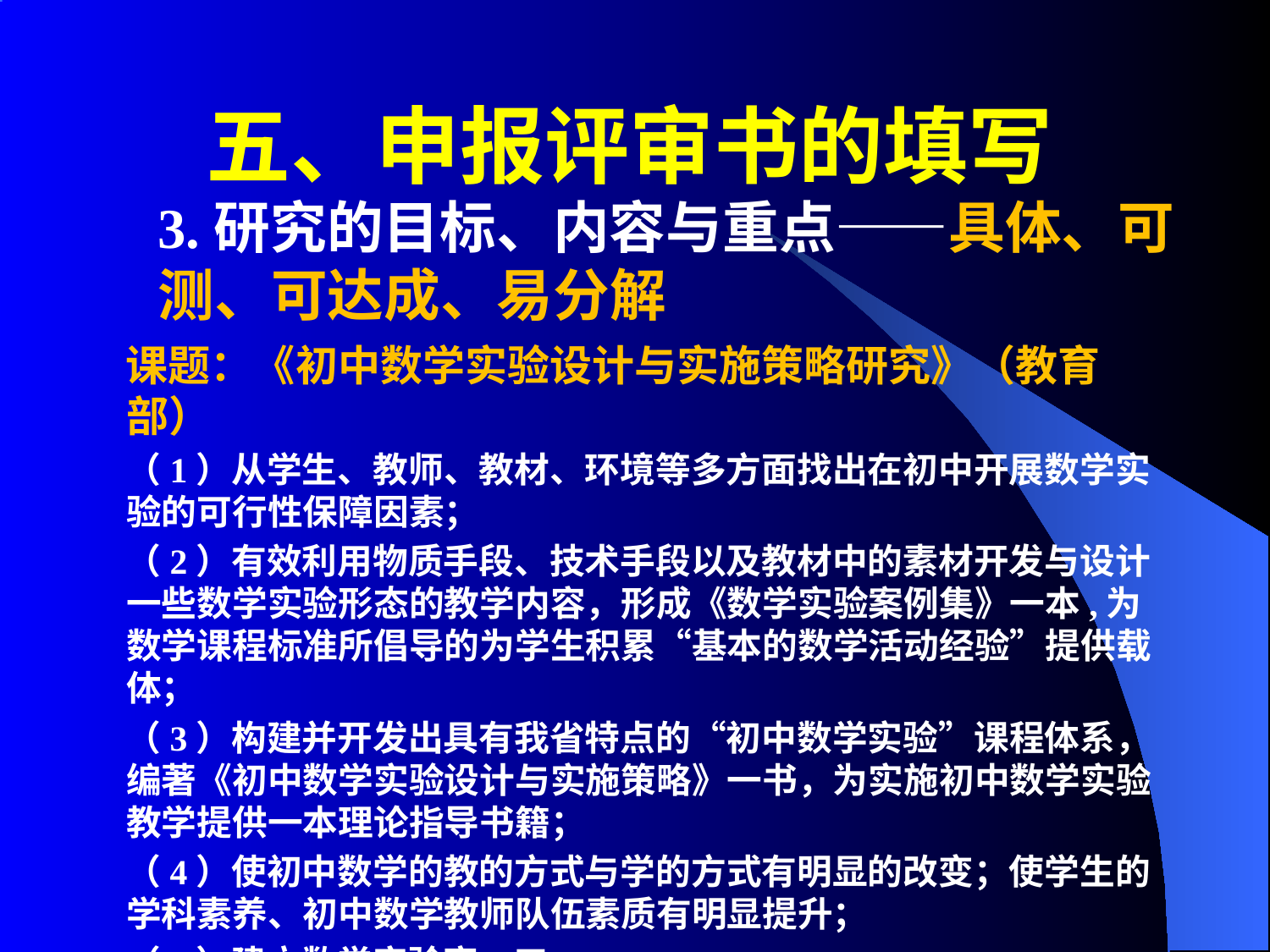

五、申报评审书的填写
# 3.研究的目标、内容与重点——具体、可测、可达成、易分解
课题：《初中数学实验设计与实施策略研究》（教育部）
（1）从学生、教师、教材、环境等多方面找出在初中开展数学实验的可行性保障因素；
（2）有效利用物质手段、技术手段以及教材中的素材开发与设计一些数学实验形态的教学内容，形成《数学实验案例集》一本,为数学课程标准所倡导的为学生积累“基本的数学活动经验”提供载体；
（3）构建并开发出具有我省特点的“初中数学实验”课程体系，编著《初中数学实验设计与实施策略》一书，为实施初中数学实验教学提供一本理论指导书籍；
（4）使初中数学的教的方式与学的方式有明显的改变；使学生的学科素养、初中数学教师队伍素质有明显提升；
（5）建立数学实验室1口。